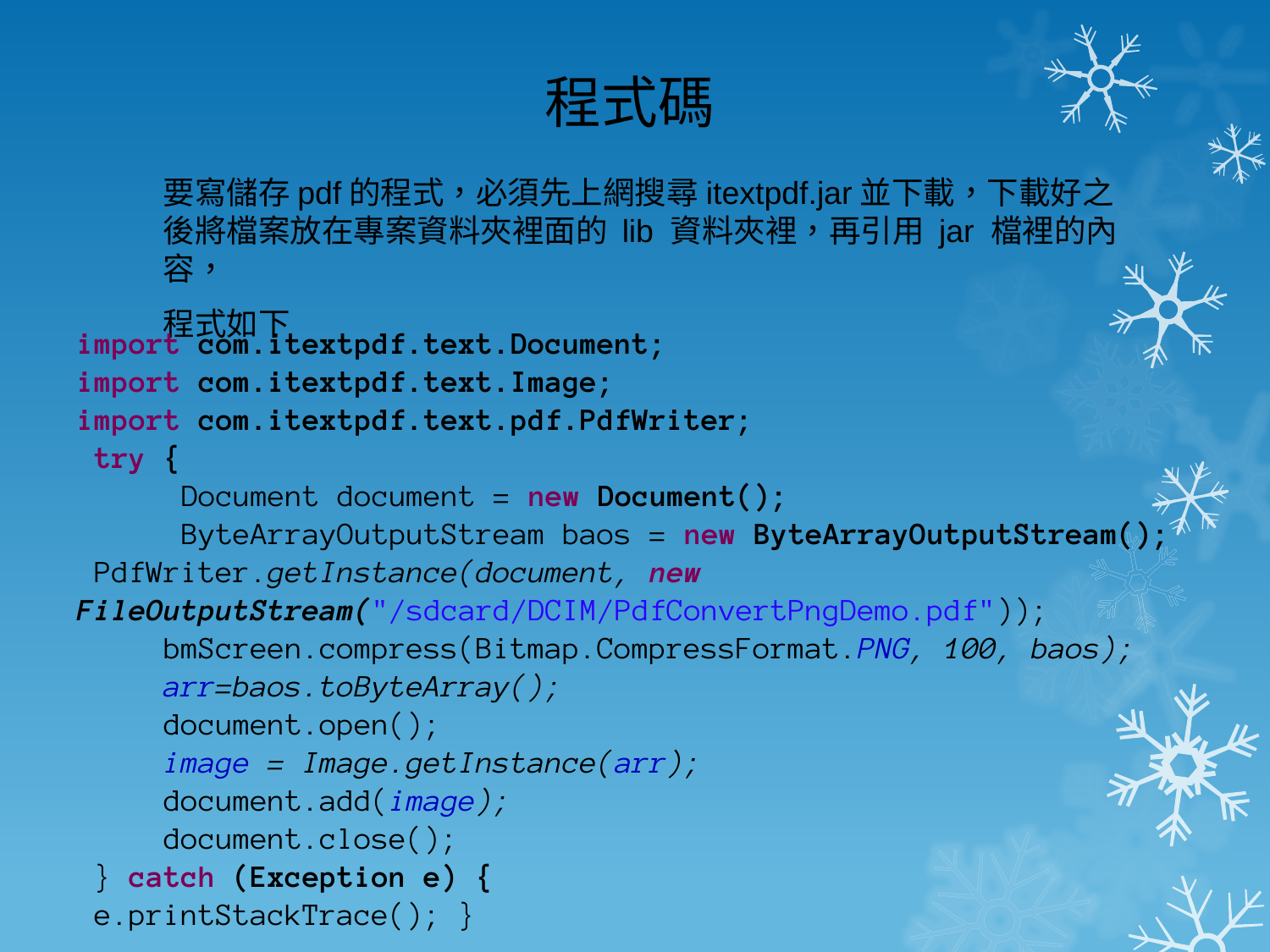

# 程式碼
要寫儲存pdf的程式，必須先上網搜尋itextpdf.jar並下載，下載好之後將檔案放在專案資料夾裡面的 lib 資料夾裡，再引用 jar 檔裡的內容，
程式如下

import com.itextpdf.text.Document;
import com.itextpdf.text.Image;
import com.itextpdf.text.pdf.PdfWriter;
 try {
      Document document = new Document();
      ByteArrayOutputStream baos = new ByteArrayOutputStream();
 PdfWriter.getInstance(document, new   FileOutputStream("/sdcard/DCIM/PdfConvertPngDemo.pdf"));
     bmScreen.compress(Bitmap.CompressFormat.PNG, 100, baos);
     arr=baos.toByteArray();
     document.open();
     image = Image.getInstance(arr);
     document.add(image);
     document.close();
 } catch (Exception e) {
 e.printStackTrace(); }